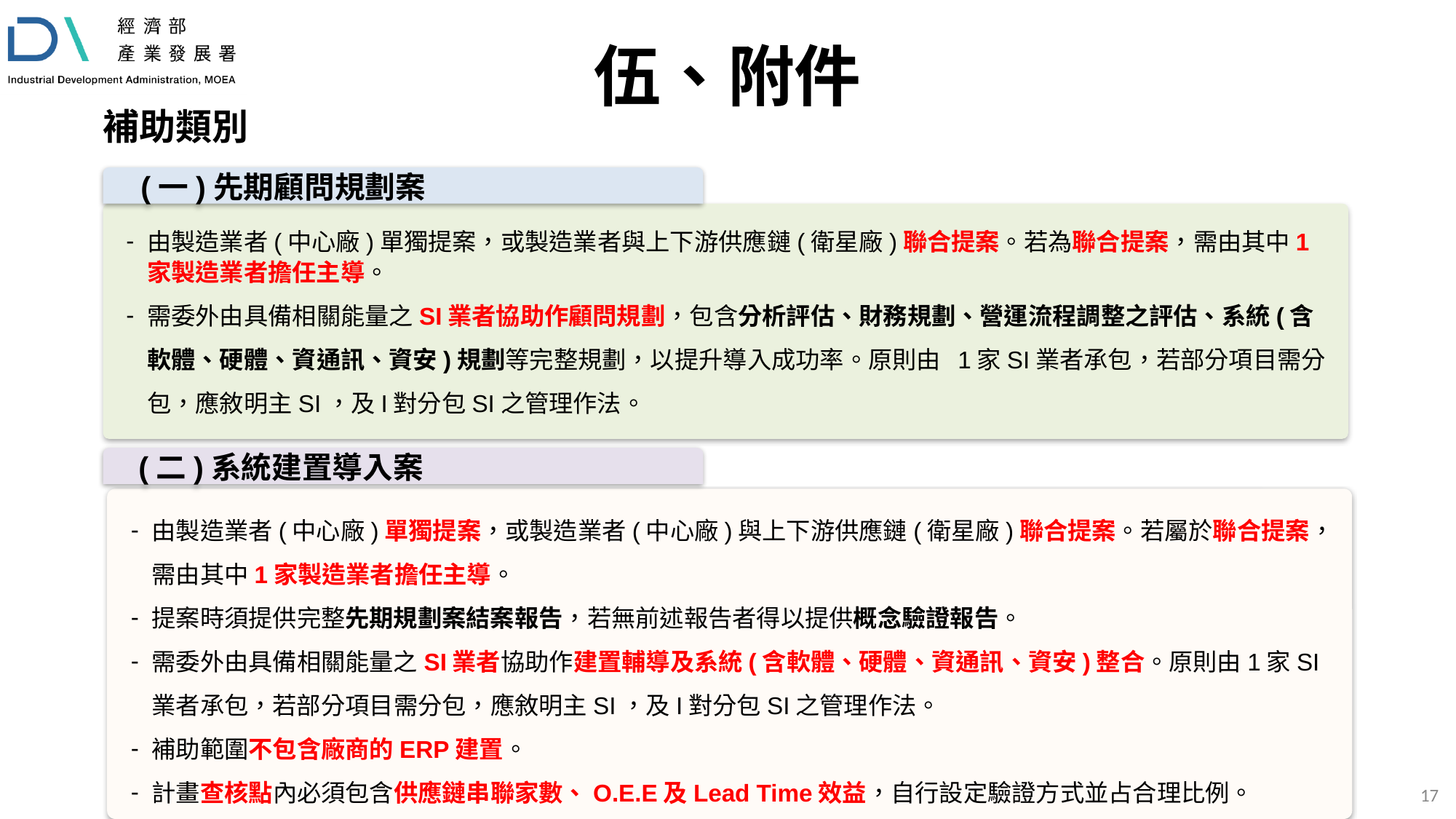

# 伍、附件
補助類別
   (一)先期顧問規劃案
由製造業者(中心廠)單獨提案，或製造業者與上下游供應鏈(衛星廠)聯合提案。若為聯合提案，需由其中1家製造業者擔任主導。
需委外由具備相關能量之SI業者協助作顧問規劃，包含分析評估、財務規劃、營運流程調整之評估、系統(含軟體、硬體、資通訊、資安)規劃等完整規劃，以提升導入成功率。原則由  1家SI業者承包，若部分項目需分包，應敘明主SI，及I對分包SI之管理作法。
   (二)系統建置導入案
由製造業者(中心廠)單獨提案，或製造業者(中心廠)與上下游供應鏈(衛星廠)聯合提案。若屬於聯合提案，需由其中1家製造業者擔任主導。
提案時須提供完整先期規劃案結案報告，若無前述報告者得以提供概念驗證報告。
需委外由具備相關能量之SI業者協助作建置輔導及系統(含軟體、硬體、資通訊、資安)整合。原則由1家SI業者承包，若部分項目需分包，應敘明主SI，及I對分包SI之管理作法。
補助範圍不包含廠商的ERP建置。
計畫查核點內必須包含供應鏈串聯家數、O.E.E及Lead Time效益，自行設定驗證方式並占合理比例。
17